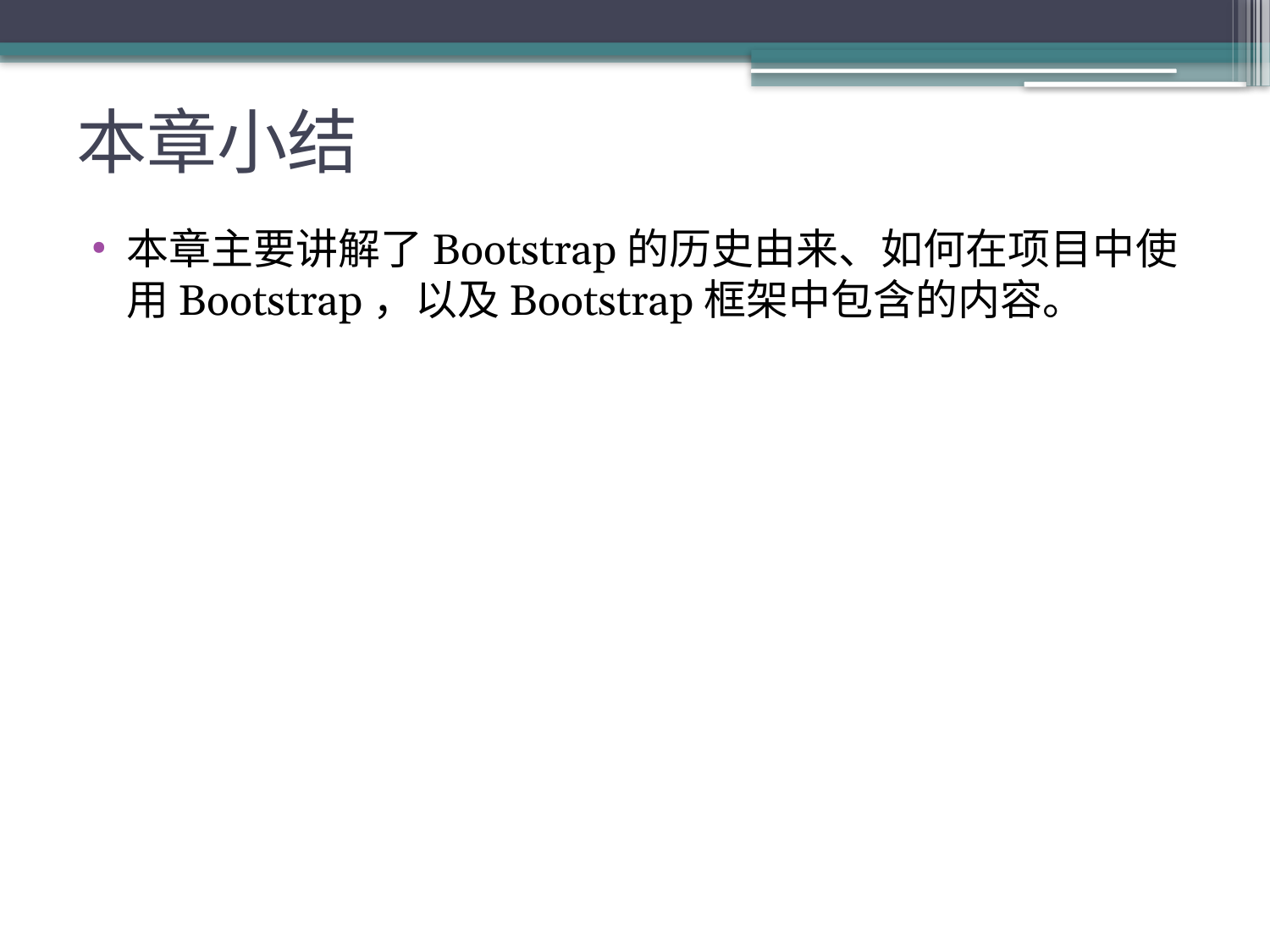

# 本章小结
本章主要讲解了Bootstrap的历史由来、如何在项目中使用Bootstrap，以及Bootstrap框架中包含的内容。